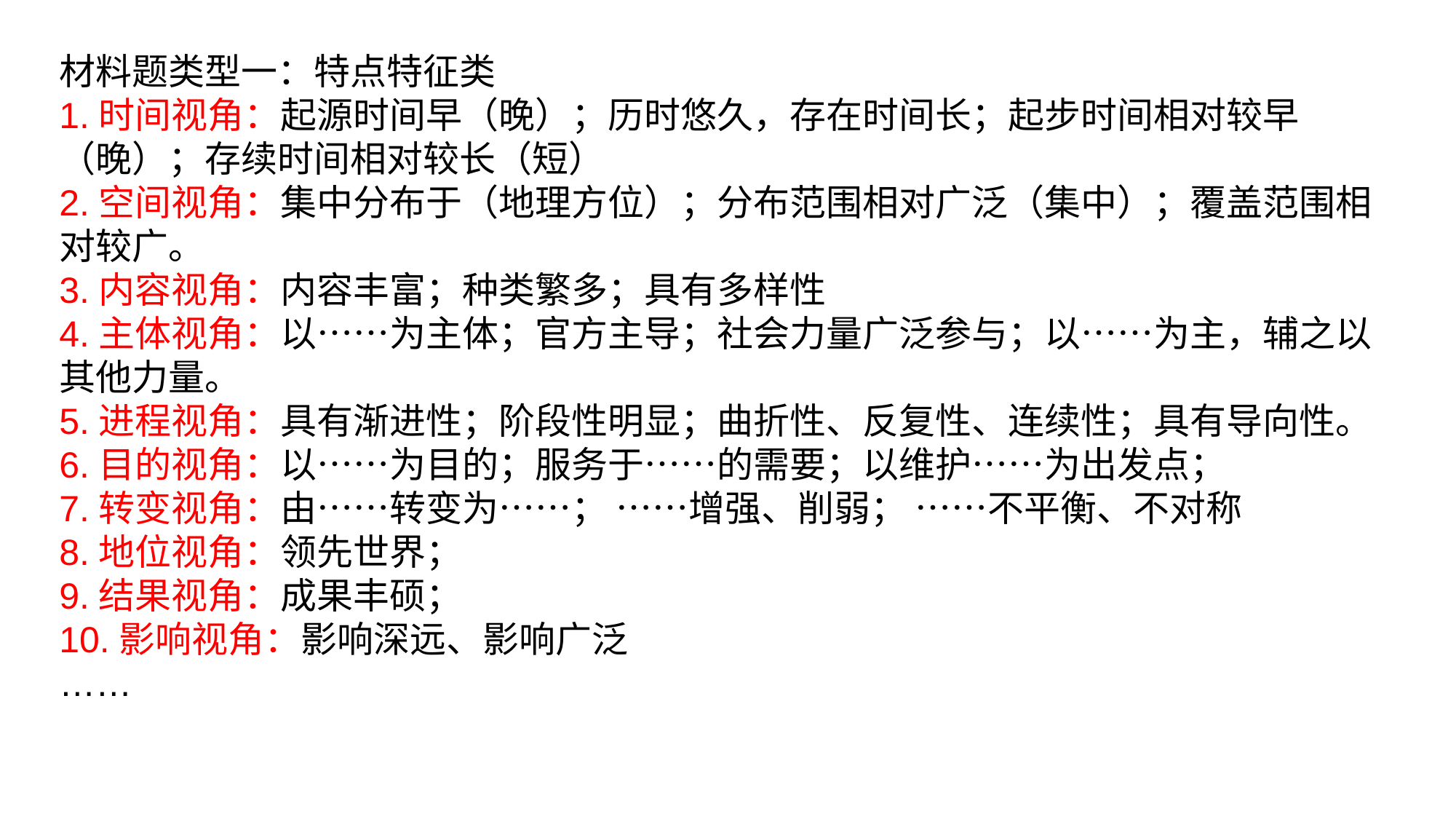

材料题类型一：特点特征类
1.时间视角：起源时间早（晚）；历时悠久，存在时间长；起步时间相对较早（晚）；存续时间相对较长（短）
2.空间视角：集中分布于（地理方位）；分布范围相对广泛（集中）；覆盖范围相对较广。
3.内容视角：内容丰富；种类繁多；具有多样性
4.主体视角：以……为主体；官方主导；社会力量广泛参与；以……为主，辅之以其他力量。
5.进程视角：具有渐进性；阶段性明显；曲折性、反复性、连续性；具有导向性。
6.目的视角：以……为目的；服务于……的需要；以维护……为出发点；
7.转变视角：由……转变为……； ……增强、削弱； ……不平衡、不对称
8.地位视角：领先世界；
9.结果视角：成果丰硕；
10.影响视角：影响深远、影响广泛
……